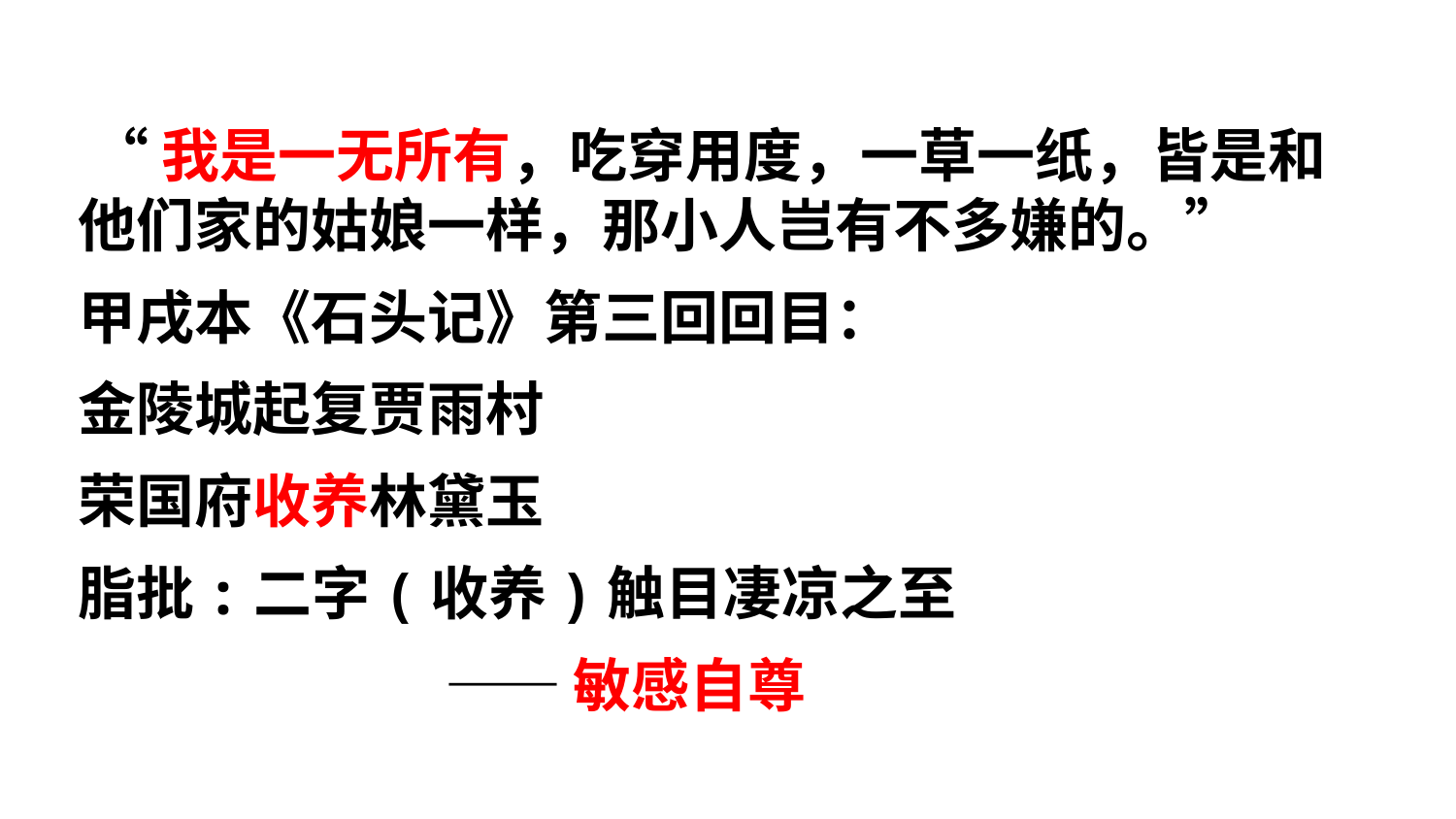

“我是一无所有，吃穿用度，一草一纸，皆是和他们家的姑娘一样，那小人岂有不多嫌的。”
甲戌本《石头记》第三回回目：
金陵城起复贾雨村
荣国府收养林黛玉
脂批:二字(收养)触目凄凉之至
                            ——敏感自尊